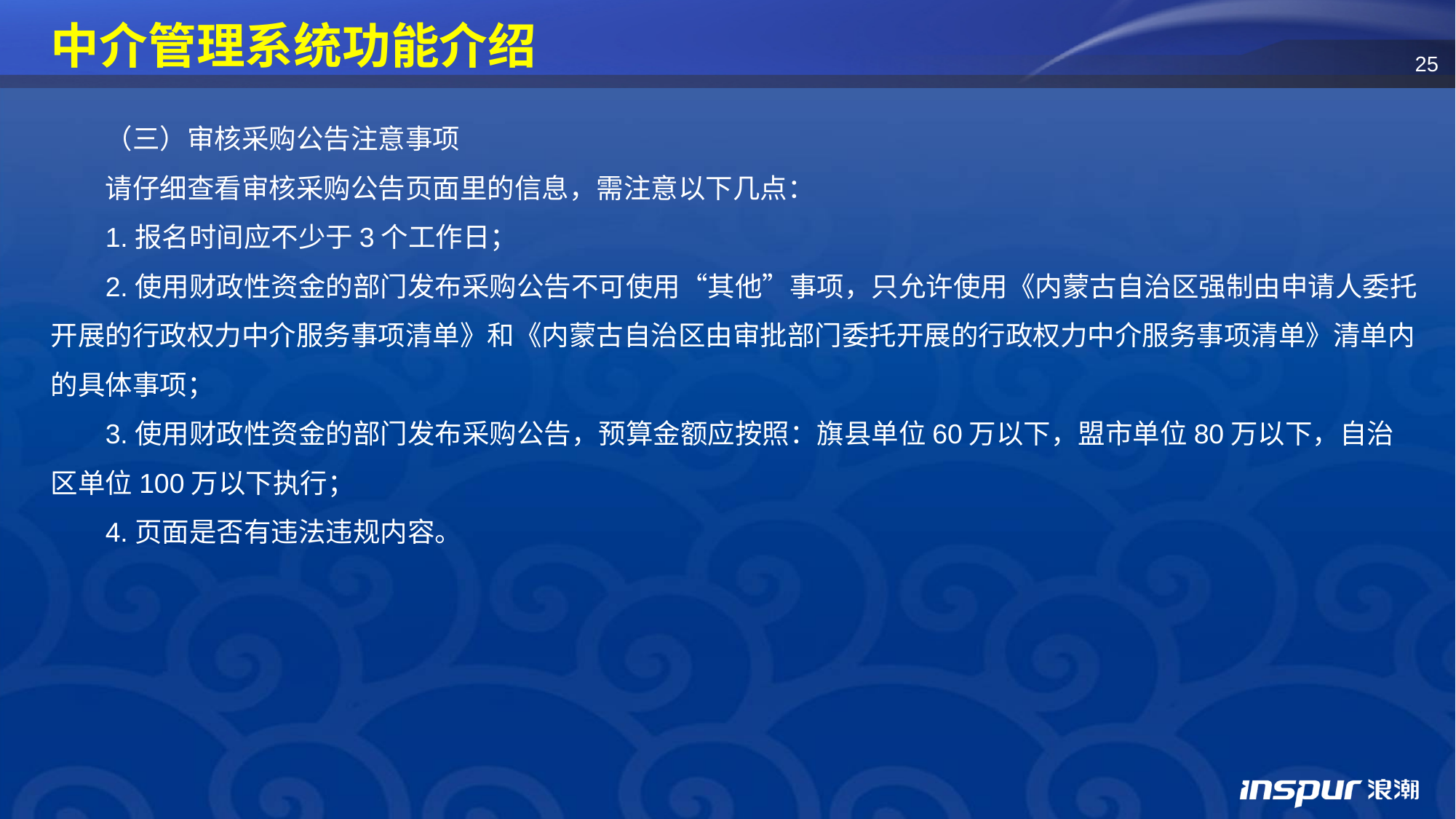

# 中介管理系统功能介绍
（三）审核采购公告注意事项
请仔细查看审核采购公告页面里的信息，需注意以下几点：
1.报名时间应不少于3个工作日；
2.使用财政性资金的部门发布采购公告不可使用“其他”事项，只允许使用《内蒙古自治区强制由申请人委托开展的行政权力中介服务事项清单》和《内蒙古自治区由审批部门委托开展的行政权力中介服务事项清单》清单内的具体事项；
3.使用财政性资金的部门发布采购公告，预算金额应按照：旗县单位60万以下，盟市单位80万以下，自治区单位100万以下执行；
4.页面是否有违法违规内容。